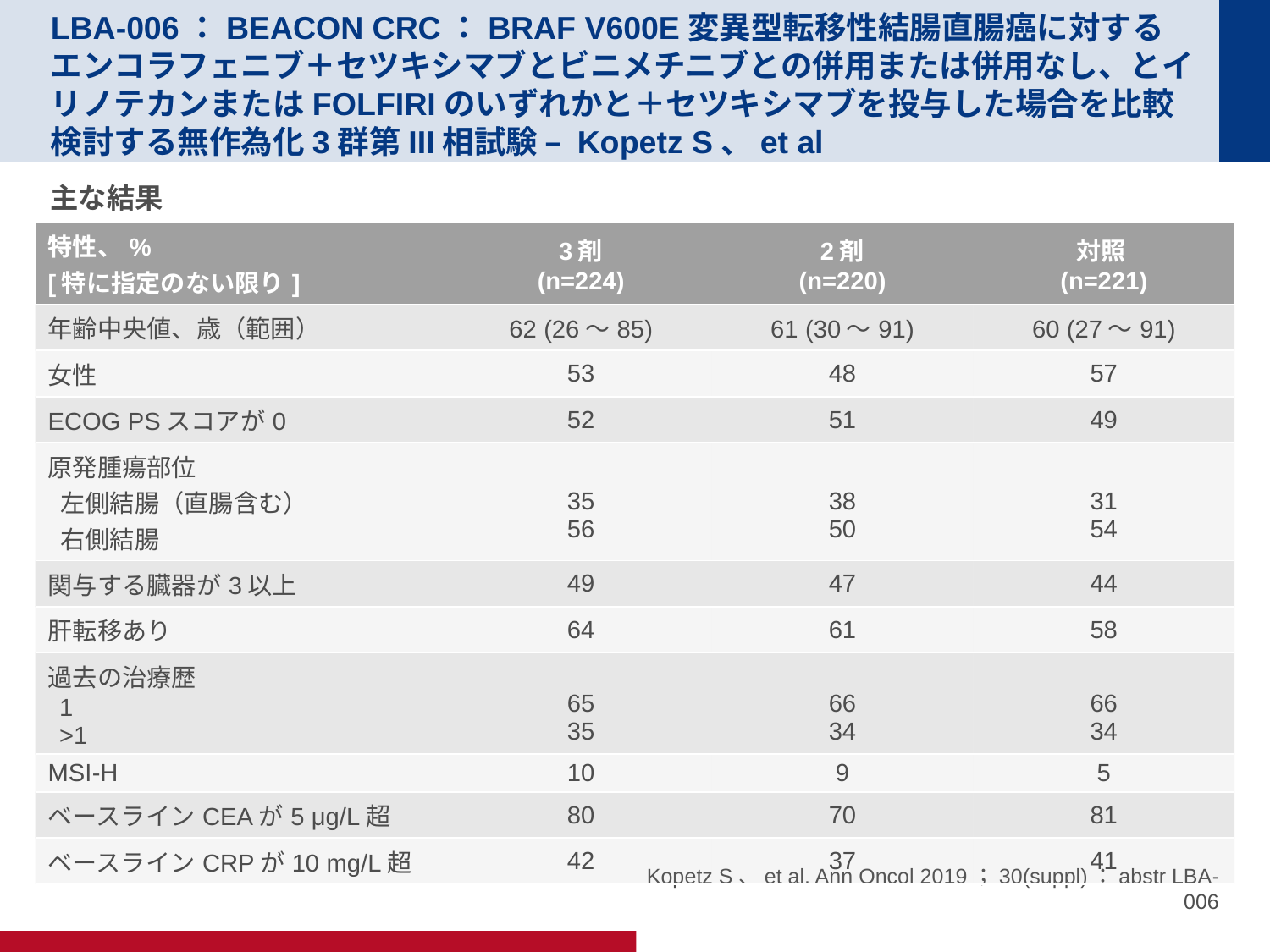

# LBA-006：BEACON CRC：BRAF V600E変異型転移性結腸直腸癌に対するエンコラフェニブ＋セツキシマブとビニメチニブとの併用または併用なし、とイリノテカンまたはFOLFIRIのいずれかと＋セツキシマブを投与した場合を比較検討する無作為化3群第III相試験 – Kopetz S、et al
主な結果

| 特性、% [特に指定のない限り] | 3剤 (n=224) | 2剤 (n=220) | 対照 (n=221) |
| --- | --- | --- | --- |
| 年齢中央値、歳（範囲） | 62 (26～85) | 61 (30～91) | 60 (27～91) |
| 女性 | 53 | 48 | 57 |
| ECOG PSスコアが0 | 52 | 51 | 49 |
| 原発腫瘍部位 左側結腸（直腸含む） 右側結腸 | 35 56 | 38 50 | 31 54 |
| 関与する臓器が3以上 | 49 | 47 | 44 |
| 肝転移あり | 64 | 61 | 58 |
| 過去の治療歴 1 >1 | 65 35 | 66 34 | 66 34 |
| MSI-H | 10 | 9 | 5 |
| ベースラインCEAが5 μg/L超 | 80 | 70 | 81 |
| ベースラインCRPが10 mg/L超 | 42 | 37 | 41 |
Kopetz S、et al. Ann Oncol 2019；30(suppl)：abstr LBA-006